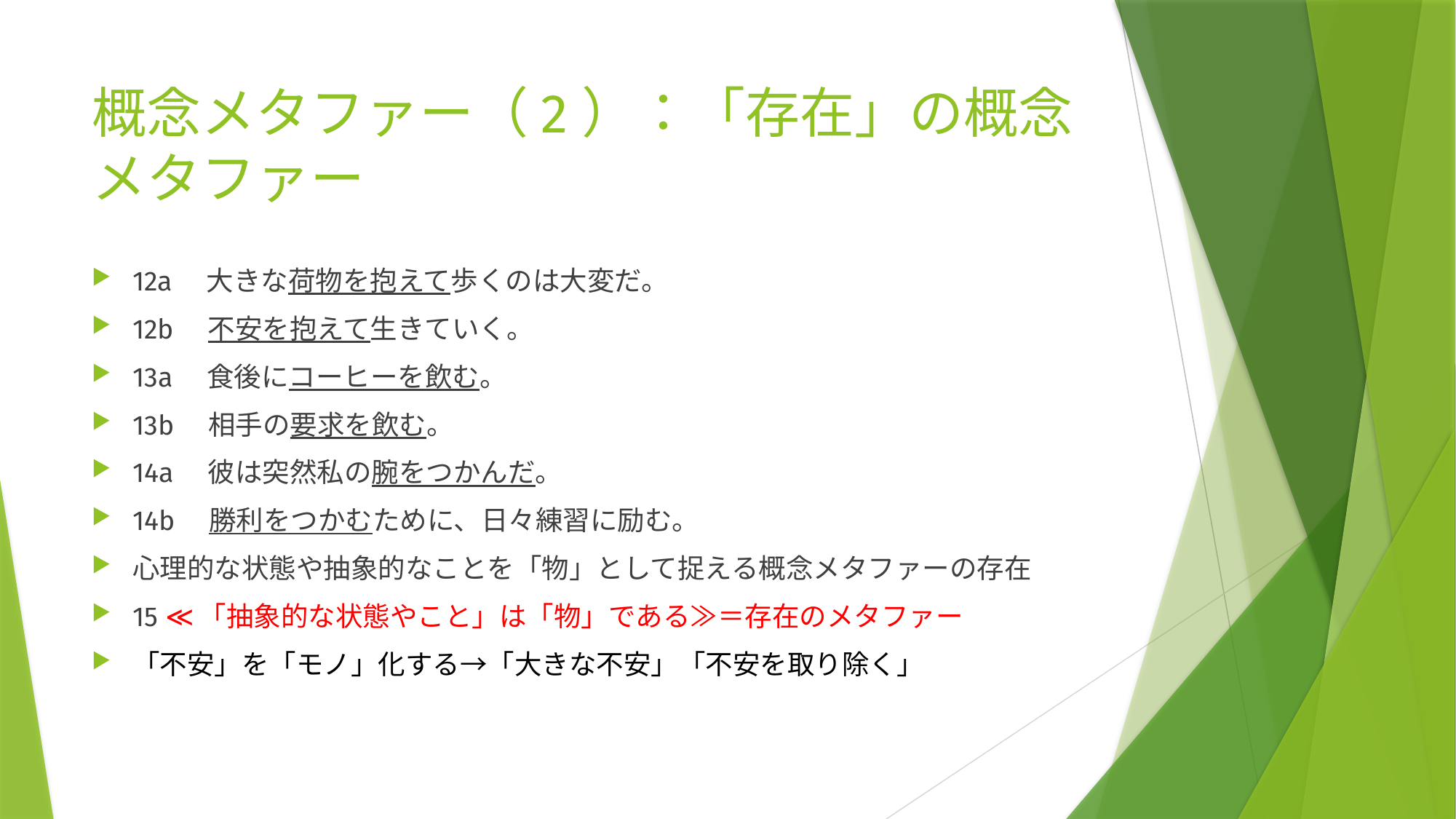

# 概念メタファー（2）：「存在」の概念メタファー
12a　大きな荷物を抱えて歩くのは大変だ。
12b　不安を抱えて生きていく。
13a　食後にコーヒーを飲む。
13b　相手の要求を飲む。
14a　彼は突然私の腕をつかんだ。
14b　勝利をつかむために、日々練習に励む。
心理的な状態や抽象的なことを「物」として捉える概念メタファーの存在
15 ≪「抽象的な状態やこと」は「物」である≫＝存在のメタファー
「不安」を「モノ」化する→「大きな不安」「不安を取り除く」